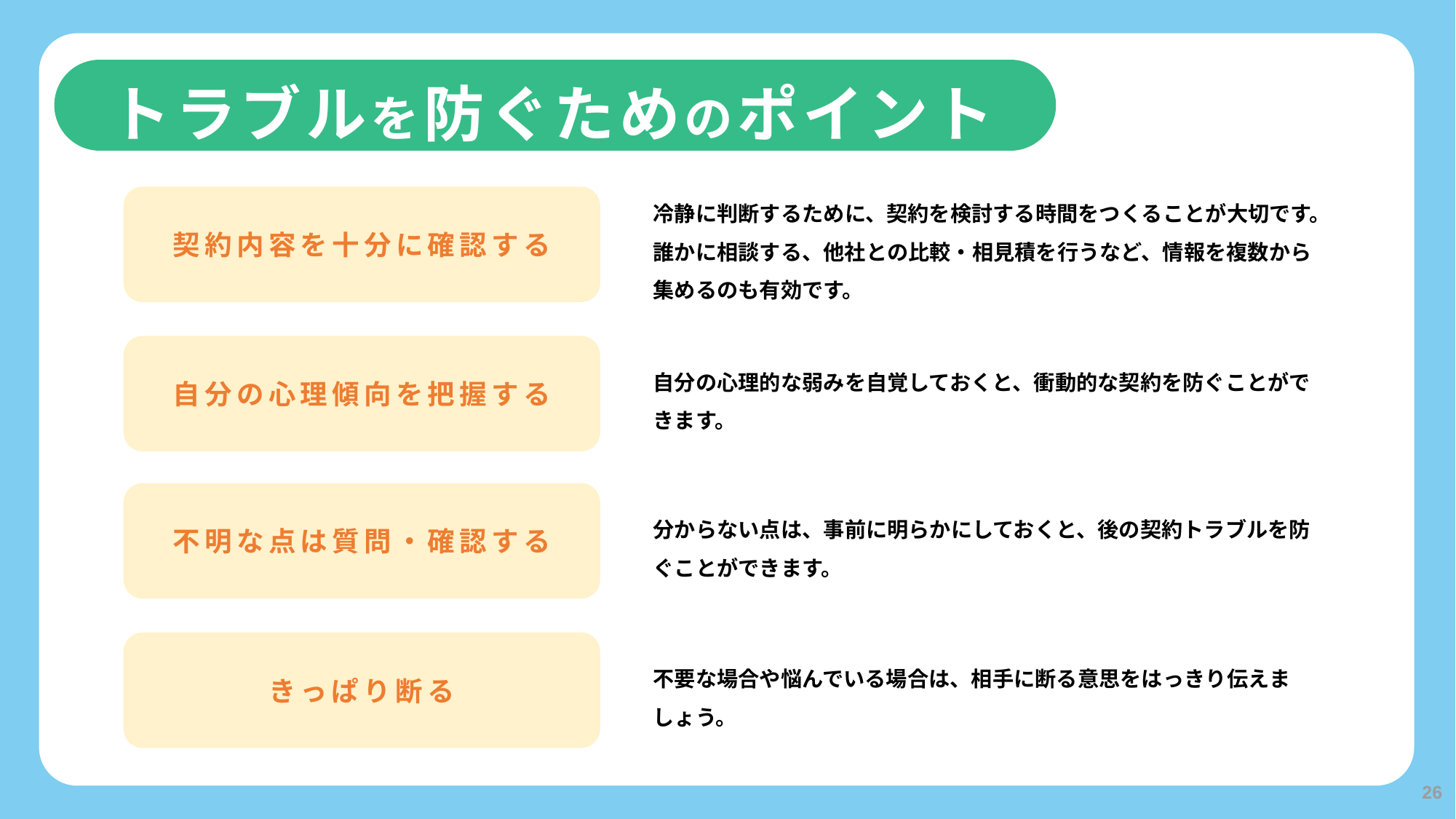

トラブルを防ぐためのポイント
冷静に判断するために、契約を検討する時間をつくることが大切です。誰かに相談する、他社との比較・相見積を行うなど、情報を複数から集めるのも有効です。
契約内容を十分に確認する
自分の心理傾向を把握する
自分の心理的な弱みを自覚しておくと、衝動的な契約を防ぐことができます。
不明な点は質問・確認する
分からない点は、事前に明らかにしておくと、後の契約トラブルを防ぐことができます。
きっぱり断る
不要な場合や悩んでいる場合は、相手に断る意思をはっきり伝えましょう。
26